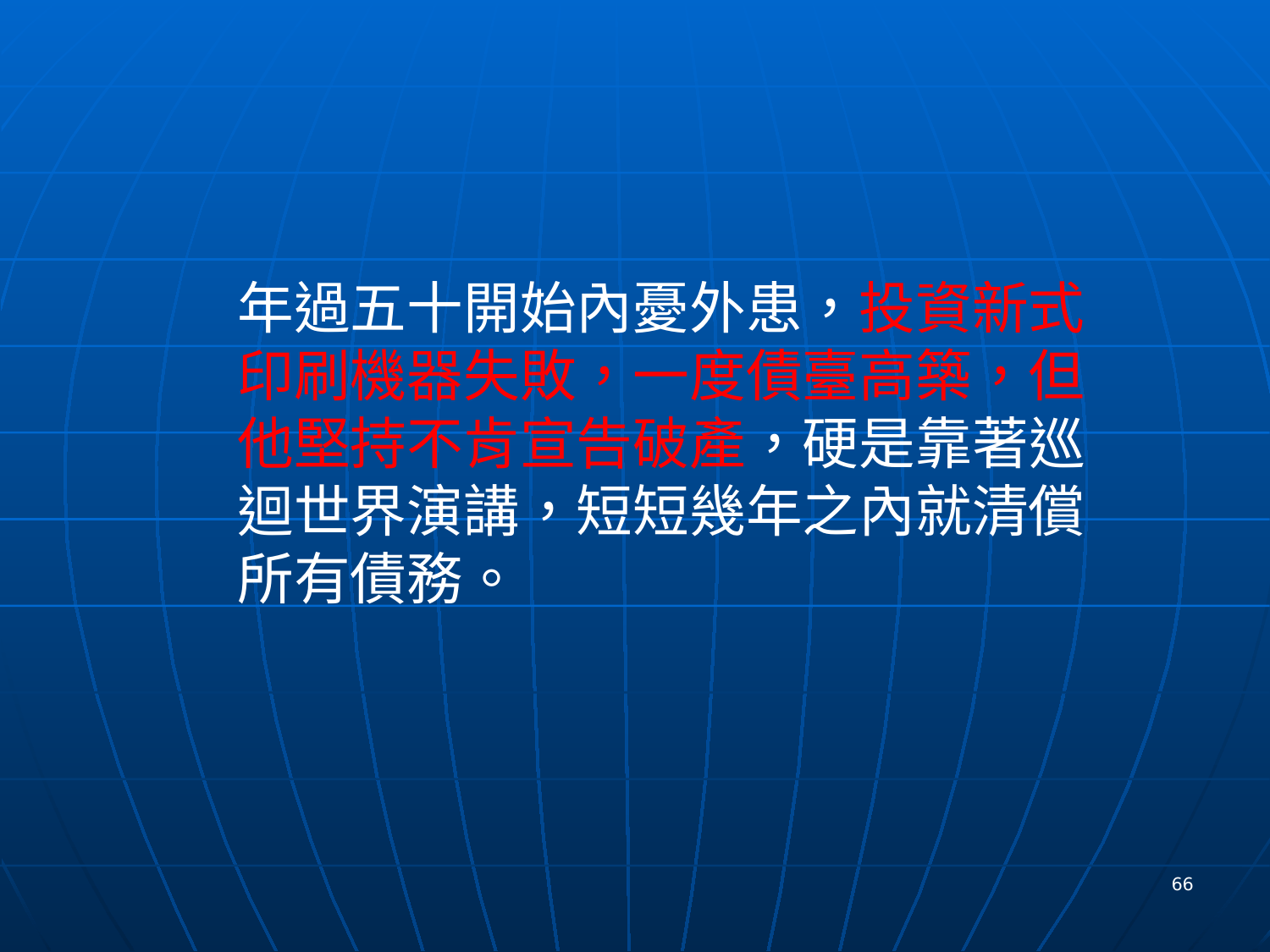

年過五十開始內憂外患，投資新式印刷機器失敗，一度債臺高築，但他堅持不肯宣告破產，硬是靠著巡迴世界演講，短短幾年之內就清償所有債務。

66